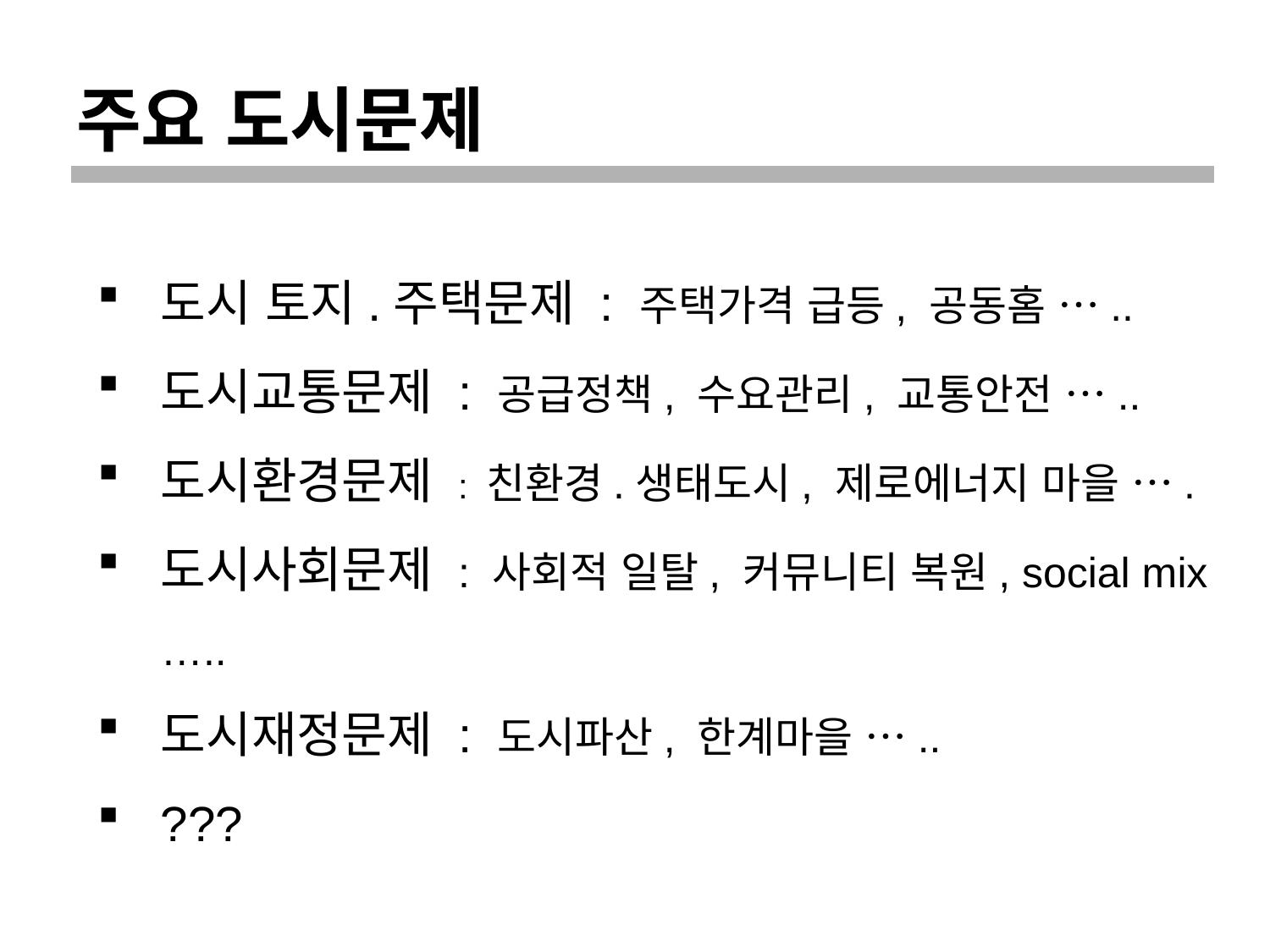

# 주요 도시문제
|  |
| --- |
도시 토지.주택문제 : 주택가격 급등, 공동홈 …..
도시교통문제 : 공급정책, 수요관리, 교통안전 …..
도시환경문제 : 친환경.생태도시, 제로에너지 마을 ….
도시사회문제 : 사회적 일탈, 커뮤니티 복원, social mix …..
도시재정문제 : 도시파산, 한계마을 …..
???